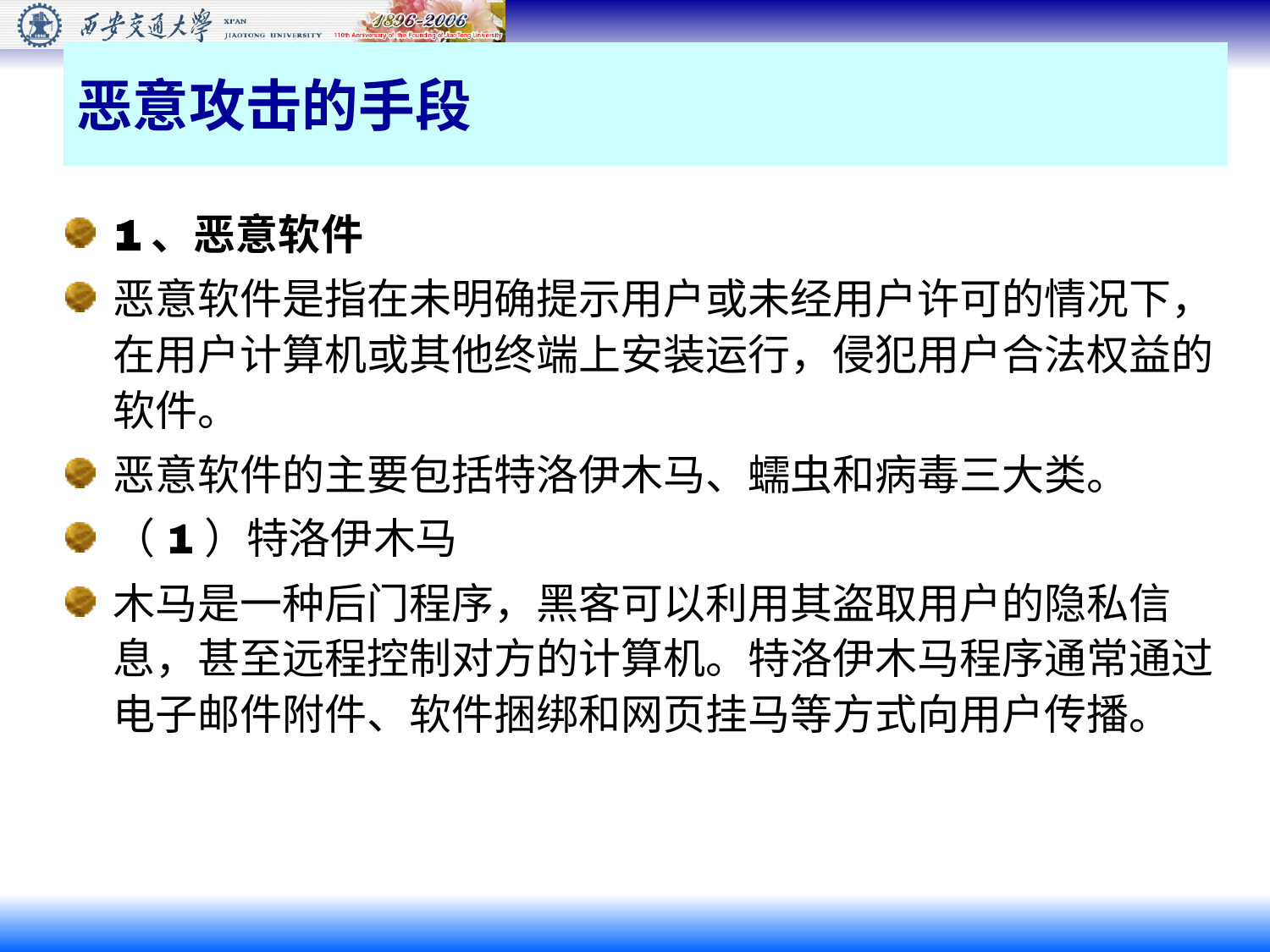

# 恶意攻击的手段
1、恶意软件
恶意软件是指在未明确提示用户或未经用户许可的情况下，在用户计算机或其他终端上安装运行，侵犯用户合法权益的软件。
恶意软件的主要包括特洛伊木马、蠕虫和病毒三大类。
（1）特洛伊木马
木马是一种后门程序，黑客可以利用其盗取用户的隐私信息，甚至远程控制对方的计算机。特洛伊木马程序通常通过电子邮件附件、软件捆绑和网页挂马等方式向用户传播。

12